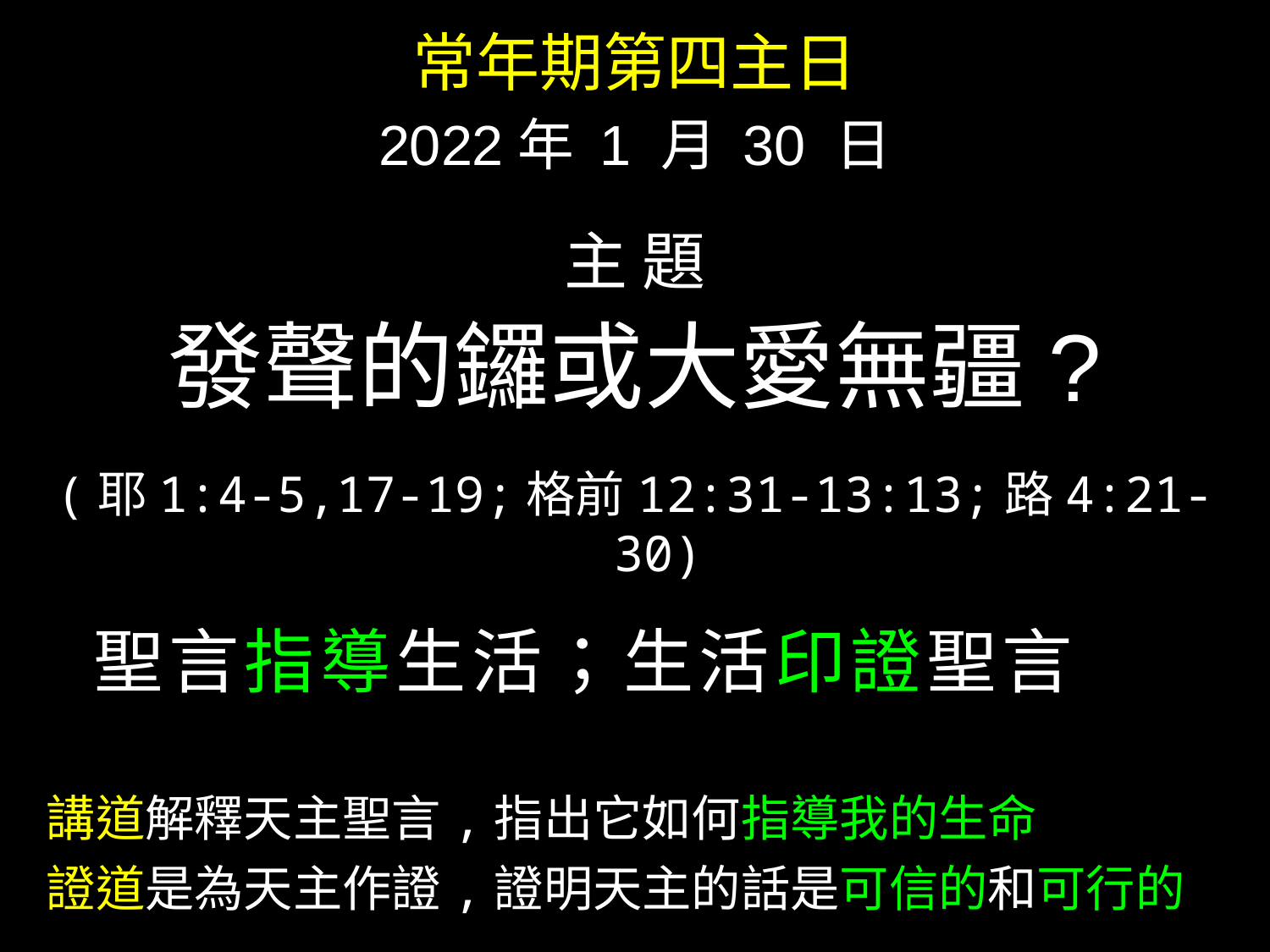

常年期第四主日
2022年 1 月 30 日

主 題
發聲的鑼或大愛無疆?
(耶1:4-5,17-19;格前12:31-13:13;路4:21-30)
   聖言指導生活；生活印證聖言
  講道解釋天主聖言,指出它如何指導我的生命
  證道是為天主作證,證明天主的話是可信的和可行的